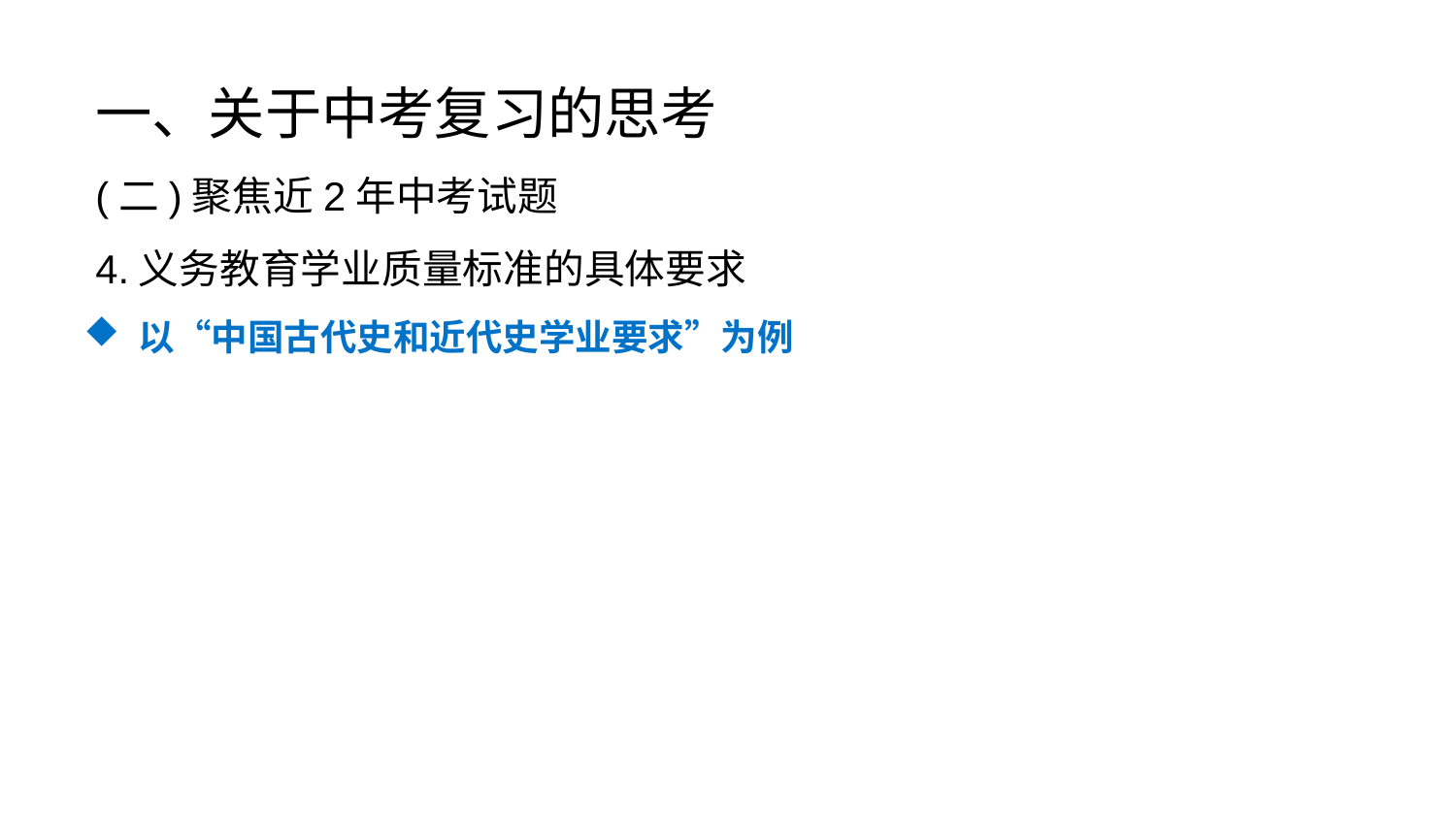

一、关于中考复习的思考
(二)聚焦近2年中考试题
4.义务教育学业质量标准的具体要求
以“中国古代史和近代史学业要求”为例